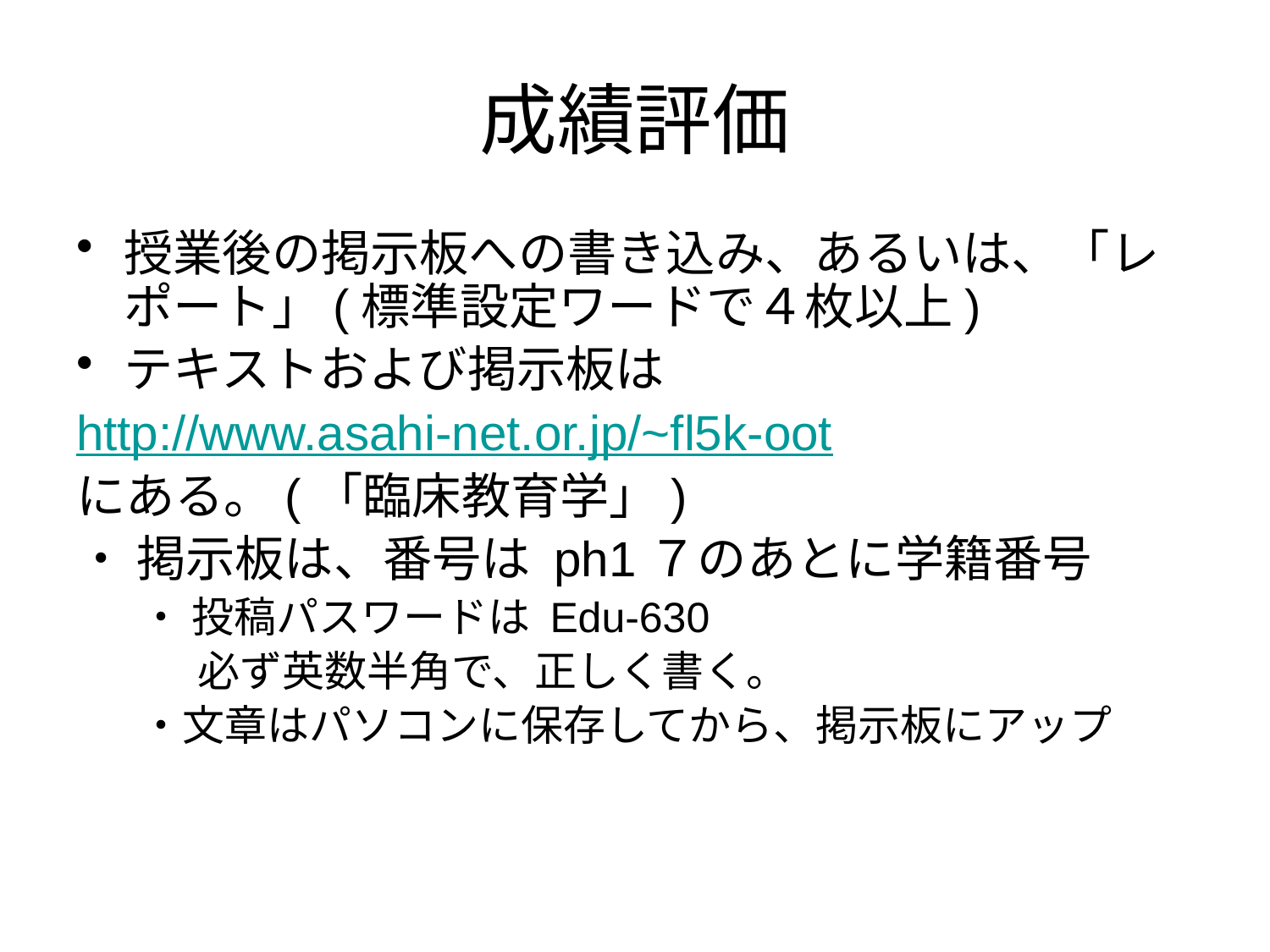

# 成績評価
授業後の掲示板への書き込み、あるいは、「レポート」(標準設定ワードで４枚以上)
テキストおよび掲示板は
http://www.asahi-net.or.jp/~fl5k-oot
にある。(「臨床教育学」)
・ 掲示板は、番号は ph1７のあとに学籍番号
・ 投稿パスワードは Edu-630
     必ず英数半角で、正しく書く。
・文章はパソコンに保存してから、掲示板にアップ